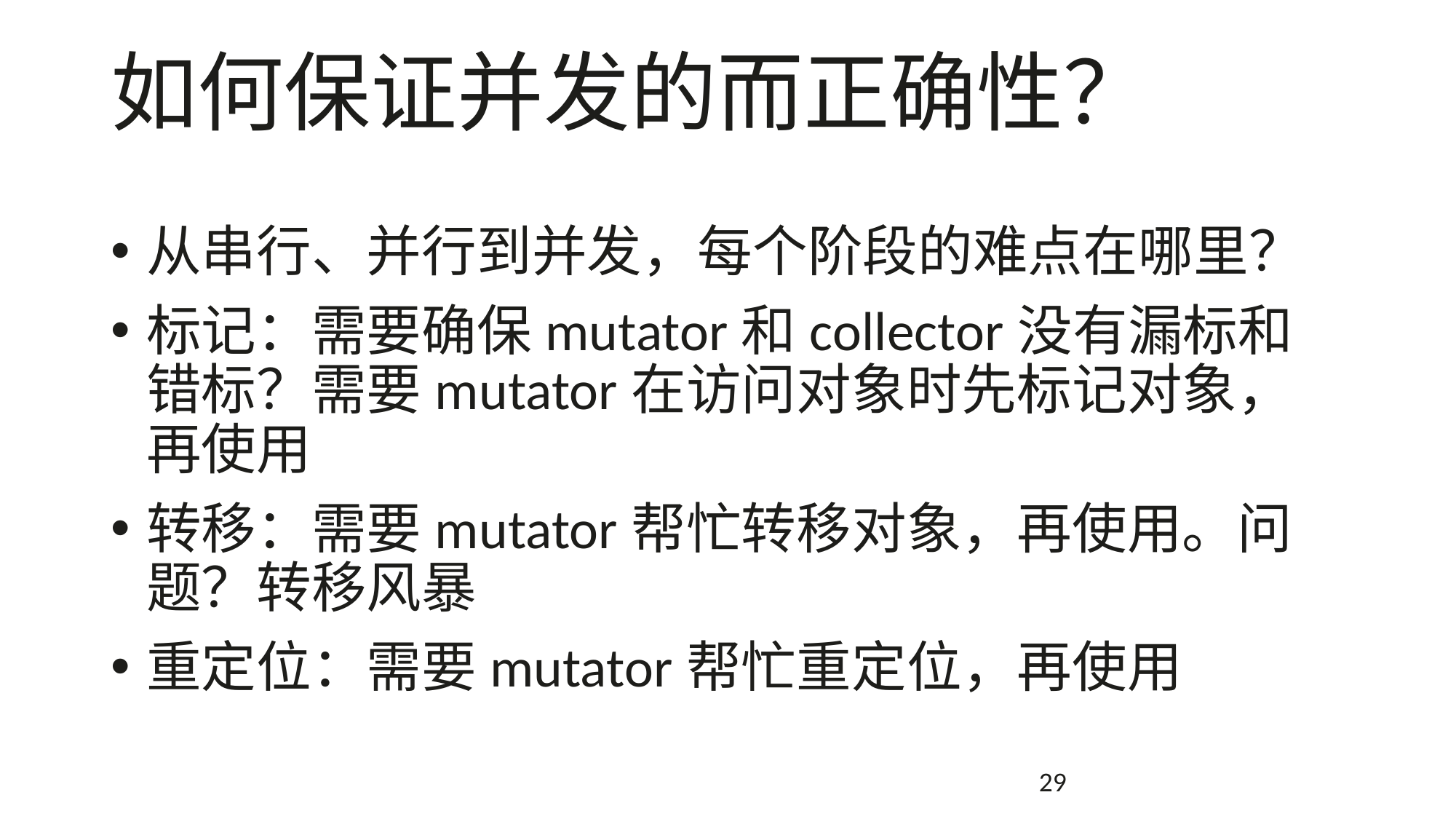

# 如何保证并发的而正确性？
从串行、并行到并发，每个阶段的难点在哪里？
标记：需要确保mutator和collector没有漏标和错标？需要mutator在访问对象时先标记对象，再使用
转移：需要mutator帮忙转移对象，再使用。问题？转移风暴
重定位：需要mutator帮忙重定位，再使用

29